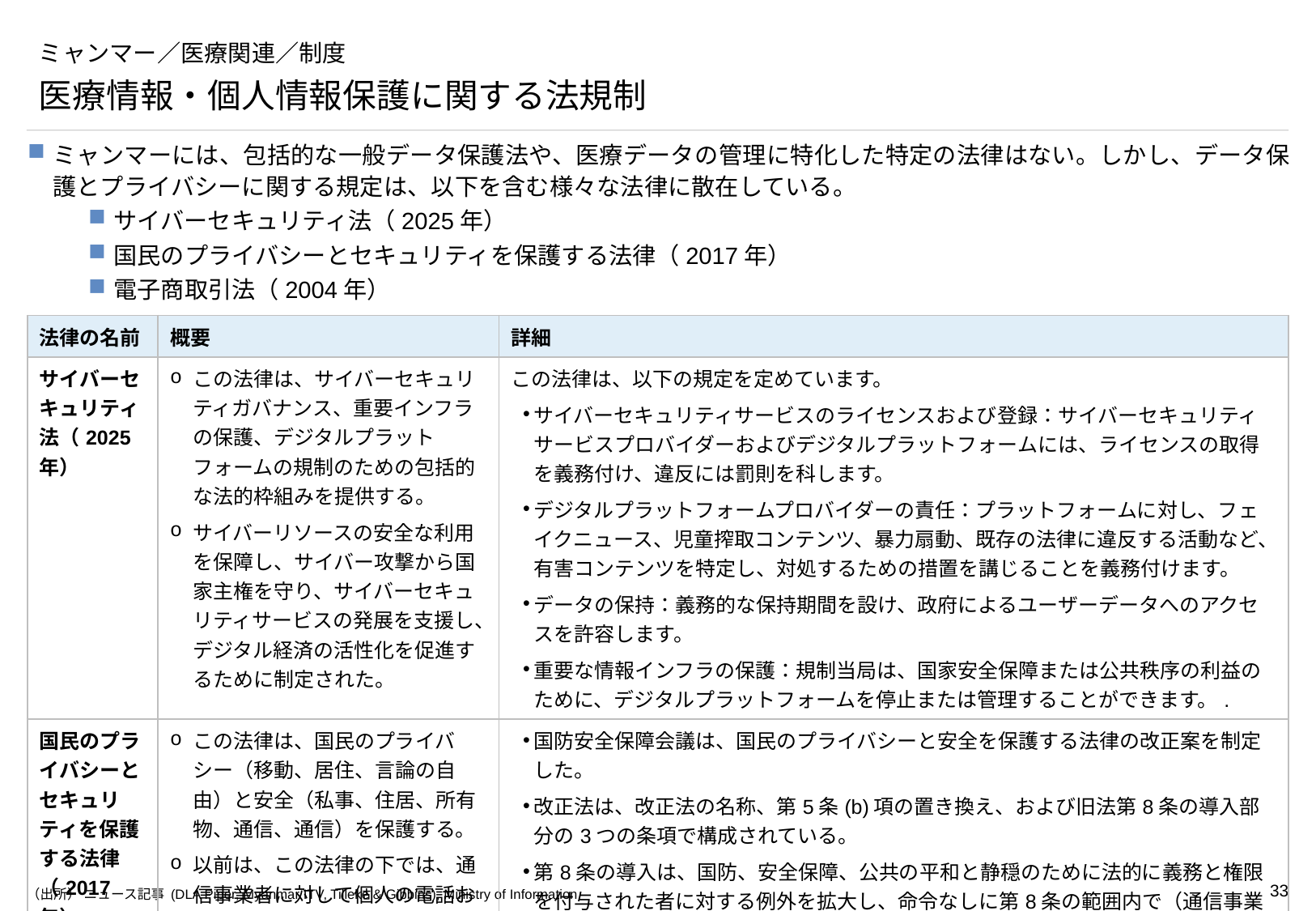

# ミャンマー／医療関連／制度
医療情報・個人情報保護に関する法規制
ミャンマーには、包括的な一般データ保護法や、医療データの管理に特化した特定の法律はない。しかし、データ保護とプライバシーに関する規定は、以下を含む様々な法律に散在している。
サイバーセキュリティ法（2025年）
国民のプライバシーとセキュリティを保護する法律（2017年）
電子商取引法（2004年）
| 法律の名前 | 概要 | 詳細 |
| --- | --- | --- |
| サイバーセキュリティ法（2025年） | この法律は、サイバーセキュリティガバナンス、重要インフラの保護、デジタルプラットフォームの規制のための包括的な法的枠組みを提供する。 サイバーリソースの安全な利用を保障し、サイバー攻撃から国家主権を守り、サイバーセキュリティサービスの発展を支援し、デジタル経済の活性化を促進するために制定された。 | この法律は、以下の規定を定めています。 サイバーセキュリティサービスのライセンスおよび登録：サイバーセキュリティサービスプロバイダーおよびデジタルプラットフォームには、ライセンスの取得を義務付け、違反には罰則を科します。 デジタルプラットフォームプロバイダーの責任：プラットフォームに対し、フェイクニュース、児童搾取コンテンツ、暴力扇動、既存の法律に違反する活動など、有害コンテンツを特定し、対処するための措置を講じることを義務付けます。 データの保持：義務的な保持期間を設け、政府によるユーザーデータへのアクセスを許容します。 重要な情報インフラの保護：規制当局は、国家安全保障または公共秩序の利益のために、デジタルプラットフォームを停止または管理することができます。. |
| 国民のプライバシーとセキュリティを保護する法律（2017年） | この法律は、国民のプライバシー（移動、居住、言論の自由）と安全（私事、住居、所有物、通信、通信）を保護する。 以前は、この法律の下では、通信事業者に対して個人の電話および電子通信データを要求または取得することは禁止されていた。 | 国防安全保障会議は、国民のプライバシーと安全を保護する法律の改正案を制定した。 改正法は、改正法の名称、第5条(b)項の置き換え、および旧法第8条の導入部分の3つの条項で構成されている。 第8条の導入は、国防、安全保障、公共の平和と静穏のために法的に義務と権限を付与された者に対する例外を拡大し、命令なしに第8条の範囲内で（通信事業者に対して個人の電話通信データや電子通信データを要求または取得するなど）行為を行うことを可能にするために改正された。 |
（出所） ニュース記事 (DLA Piper, Myanmar ITV, Tilleke & Gibbins), Ministry of Information